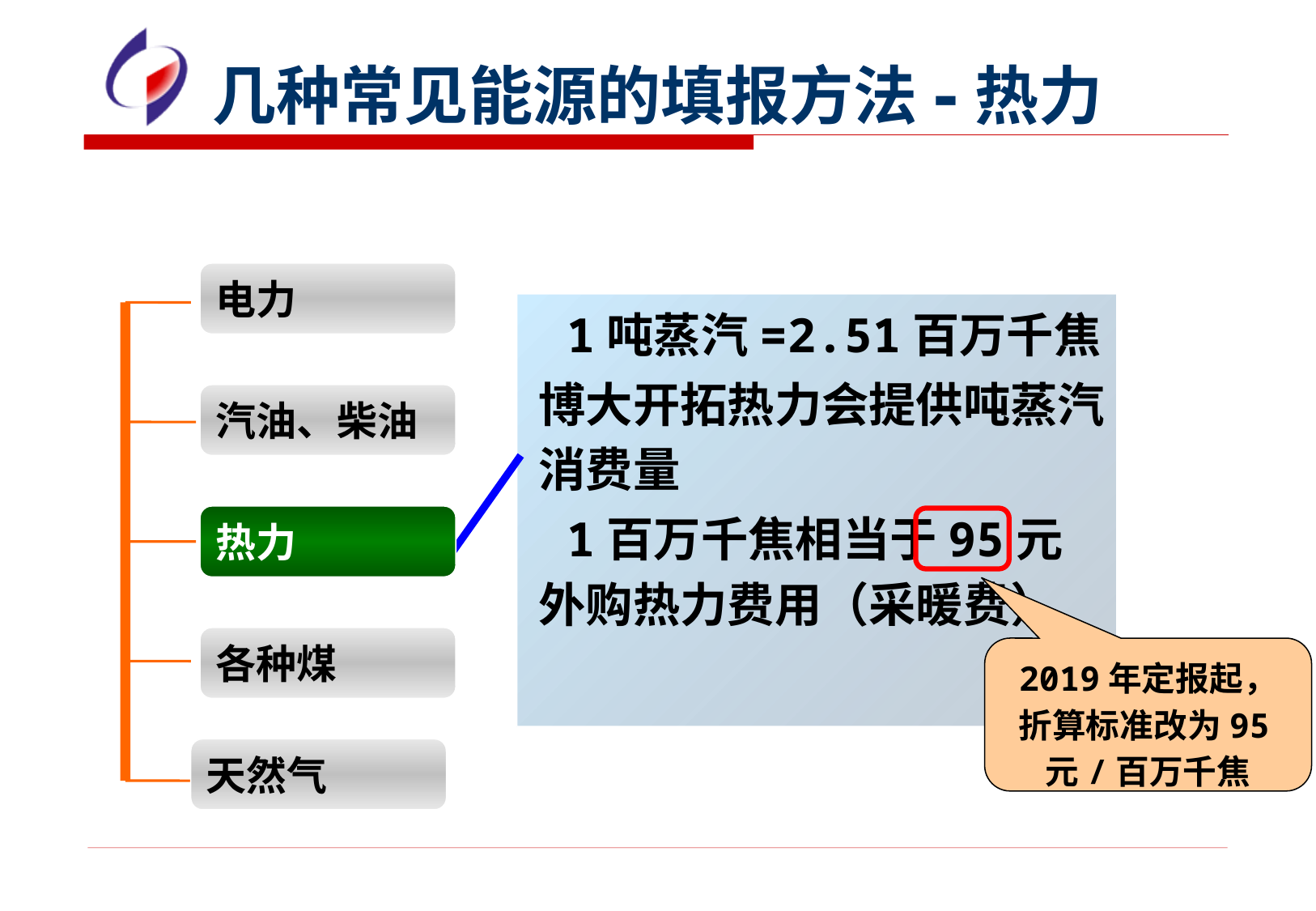

几种常见能源的填报方法-热力
电力
 1吨蒸汽=2.51百万千焦
博大开拓热力会提供吨蒸汽消费量
 1百万千焦相当于95元外购热力费用（采暖费）

汽油、柴油

热力

各种煤
2019年定报起，折算标准改为95元/百万千焦

天然气